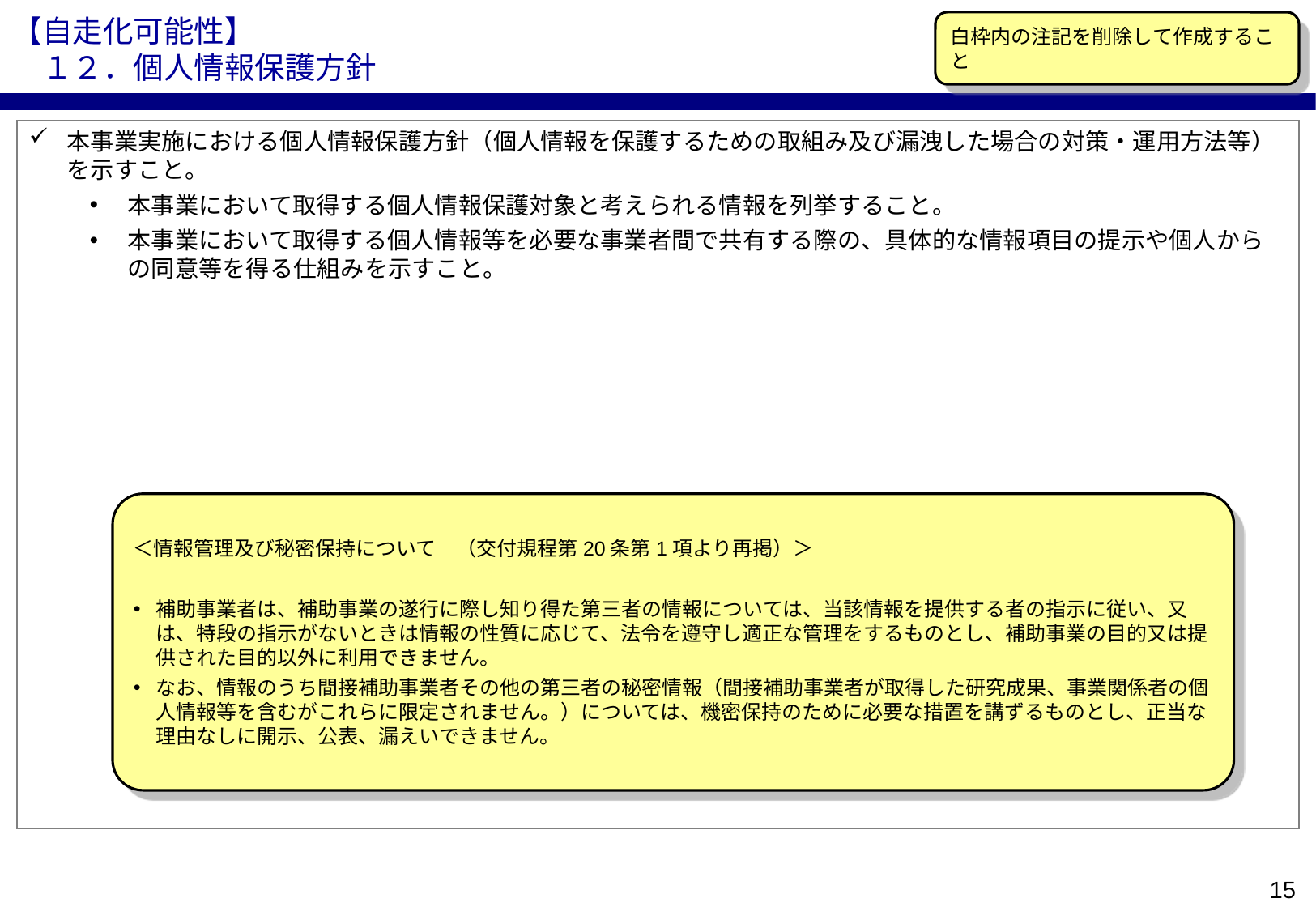

【自走化可能性】
　１２．個人情報保護方針
白枠内の注記を削除して作成すること
本事業実施における個人情報保護方針（個人情報を保護するための取組み及び漏洩した場合の対策・運用方法等）を示すこと。
本事業において取得する個人情報保護対象と考えられる情報を列挙すること。
本事業において取得する個人情報等を必要な事業者間で共有する際の、具体的な情報項目の提示や個人からの同意等を得る仕組みを示すこと。
＜情報管理及び秘密保持について　（交付規程第20条第1項より再掲）＞

補助事業者は、補助事業の遂行に際し知り得た第三者の情報については、当該情報を提供する者の指示に従い、又は、特段の指示がないときは情報の性質に応じて、法令を遵守し適正な管理をするものとし、補助事業の目的又は提供された目的以外に利用できません。
なお、情報のうち間接補助事業者その他の第三者の秘密情報（間接補助事業者が取得した研究成果、事業関係者の個人情報等を含むがこれらに限定されません。）については、機密保持のために必要な措置を講ずるものとし、正当な理由なしに開示、公表、漏えいできません。